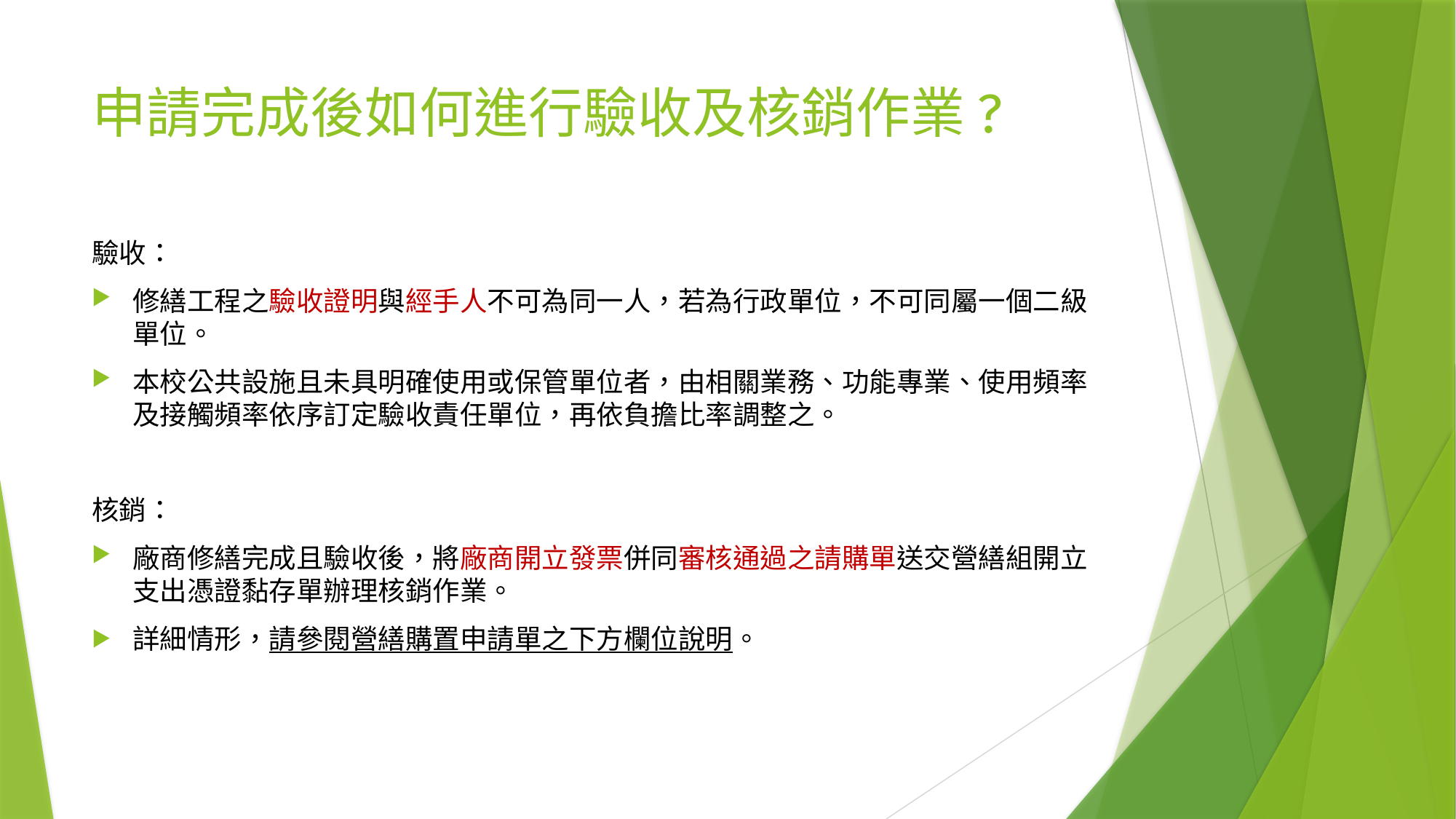

# 申請完成後如何進行驗收及核銷作業?
驗收：
修繕工程之驗收證明與經手人不可為同一人，若為行政單位，不可同屬一個二級單位。
本校公共設施且未具明確使用或保管單位者，由相關業務、功能專業、使用頻率及接觸頻率依序訂定驗收責任單位，再依負擔比率調整之。

核銷：
廠商修繕完成且驗收後，將廠商開立發票併同審核通過之請購單送交營繕組開立支出憑證黏存單辦理核銷作業。
詳細情形，請參閱營繕購置申請單之下方欄位說明。